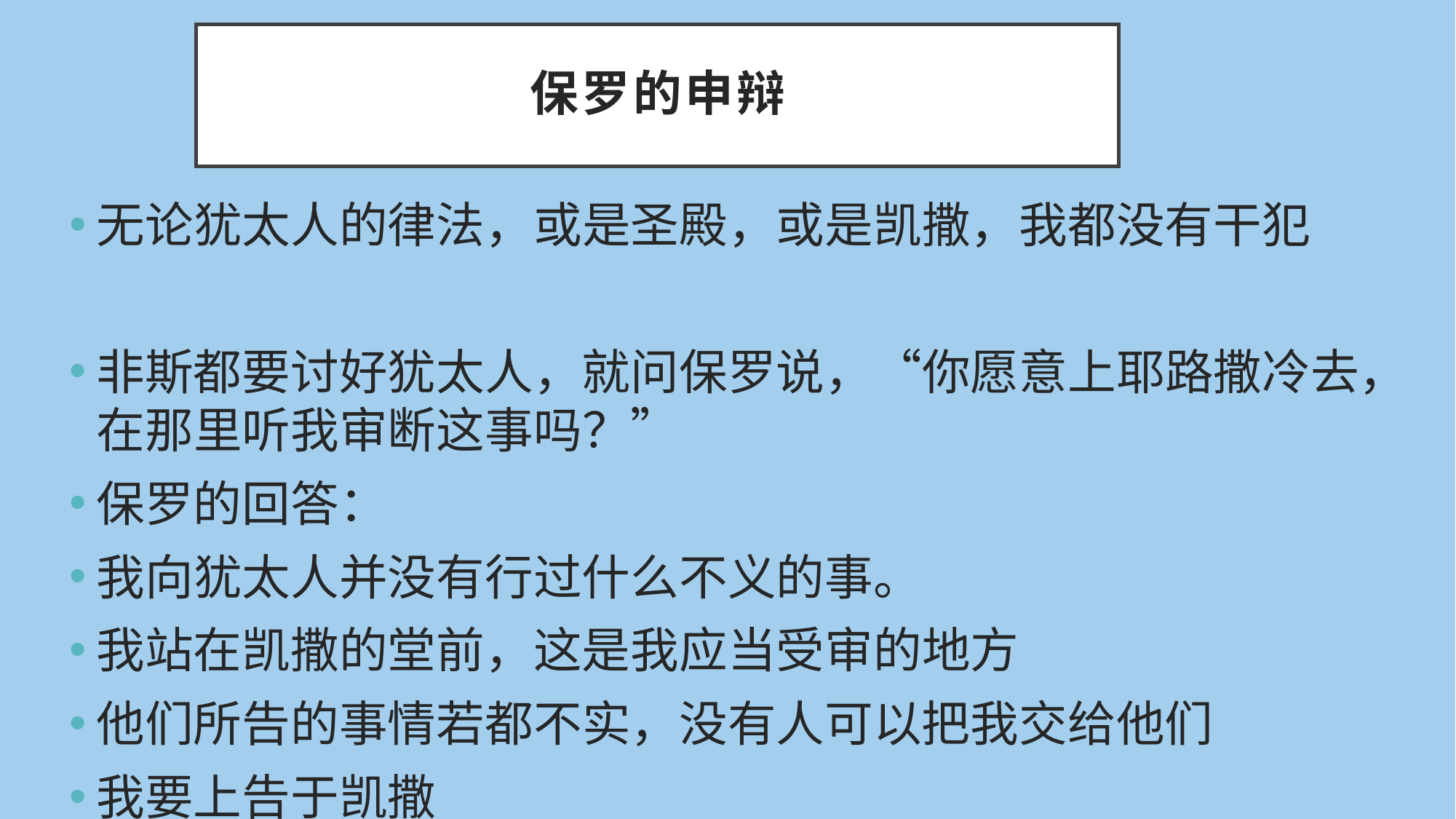

# 保罗的申辩
无论犹太人的律法，或是圣殿，或是凯撒，我都没有干犯

非斯都要讨好犹太人，就问保罗说，“你愿意上耶路撒冷去，在那里听我审断这事吗？”
保罗的回答：
我向犹太人并没有行过什么不义的事。
我站在凯撒的堂前，这是我应当受审的地方
他们所告的事情若都不实，没有人可以把我交给他们
我要上告于凯撒

异象：徒23：11 当夜，主站在保罗旁边，说：“放心吧！你怎样在耶路撒冷为我作见证，也必怎样在罗马为我作见证